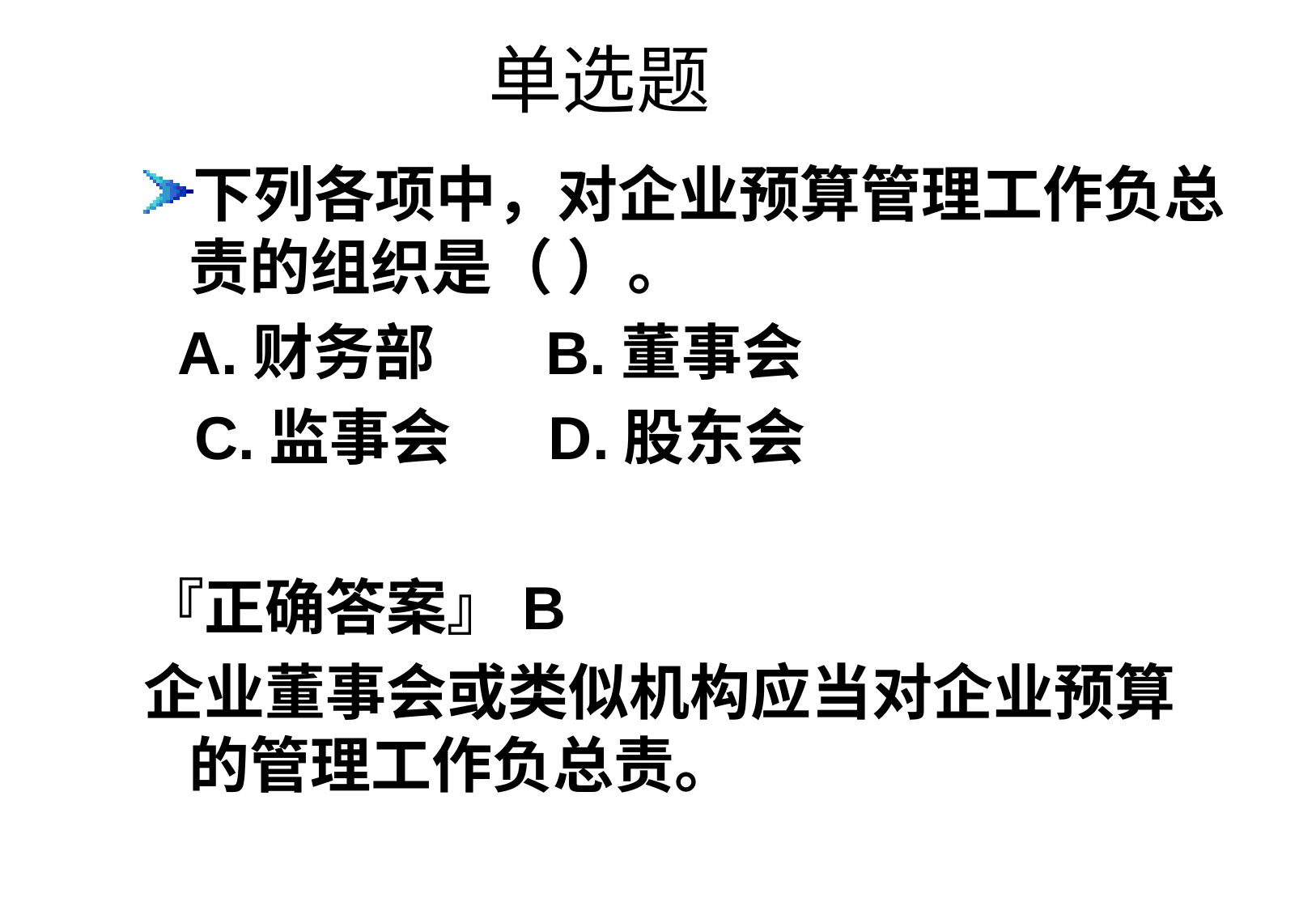

# 单选题
下列各项中，对企业预算管理工作负总责的组织是（ ）。
  A.财务部       B.董事会
   C.监事会      D.股东会

『正确答案』B
企业董事会或类似机构应当对企业预算的管理工作负总责。